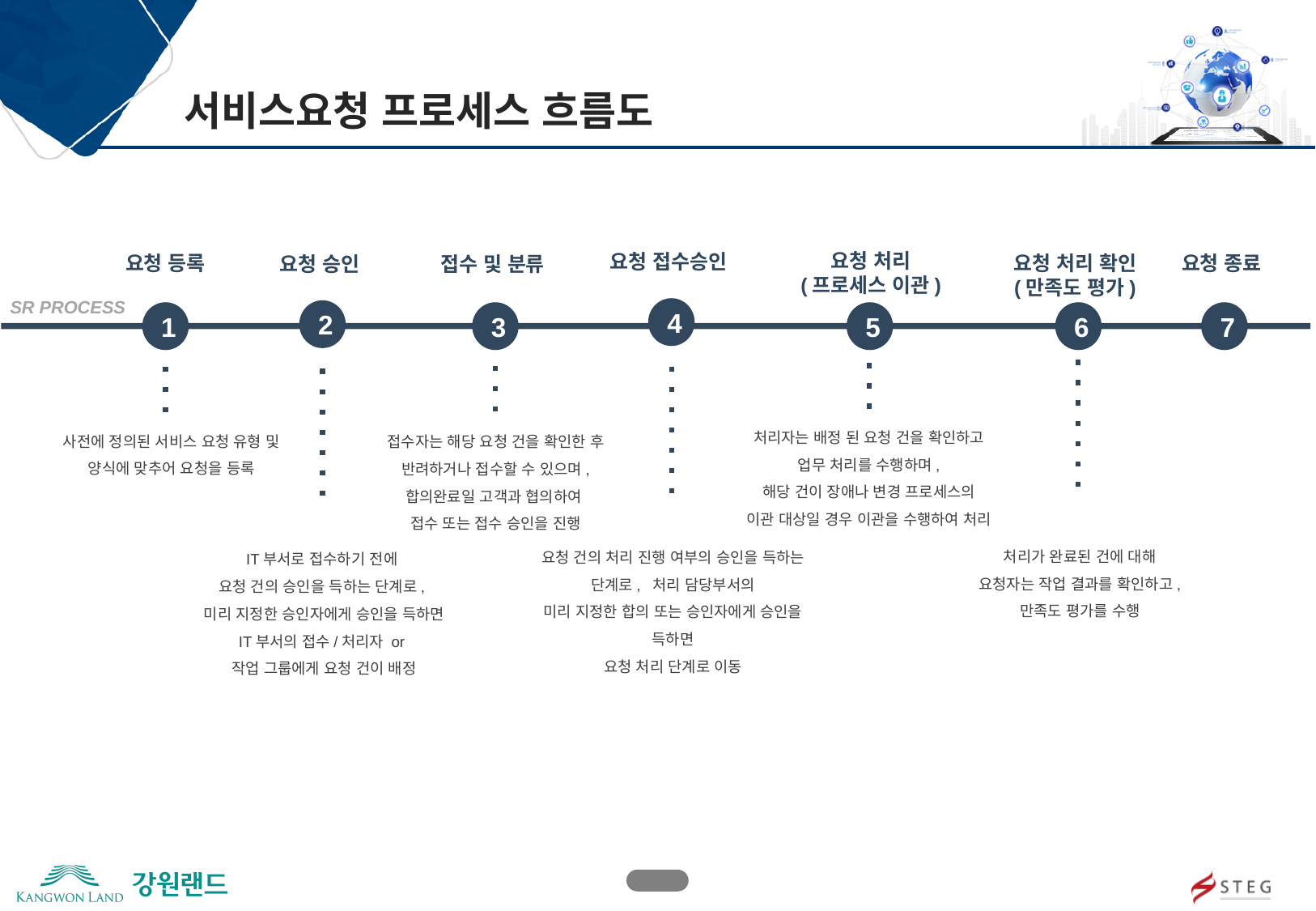

서비스요청 프로세스 흐름도
요청 처리
(프로세스 이관)
5
처리자는 배정 된 요청 건을 확인하고
업무 처리를 수행하며,
해당 건이 장애나 변경 프로세스의
이관 대상일 경우 이관을 수행하여 처리
요청 접수승인
4
요청 건의 처리 진행 여부의 승인을 득하는 단계로,  처리 담당부서의
미리 지정한 합의 또는 승인자에게 승인을 득하면
요청 처리 단계로 이동
요청 등록
요청 종료
요청 처리 확인
(만족도 평가)
요청 승인
2
IT부서로 접수하기 전에
요청 건의 승인을 득하는 단계로,
미리 지정한 승인자에게 승인을 득하면
IT부서의 접수/처리자 or
작업 그룹에게 요청 건이 배정
접수 및 분류
3
접수자는 해당 요청 건을 확인한 후
반려하거나 접수할 수 있으며,
합의완료일 고객과 협의하여
접수 또는 접수 승인을 진행
SR PROCESS
1
6
7

사전에 정의된 서비스 요청 유형 및
양식에 맞추어 요청을 등록
처리가 완료된 건에 대해
요청자는 작업 결과를 확인하고,
만족도 평가를 수행